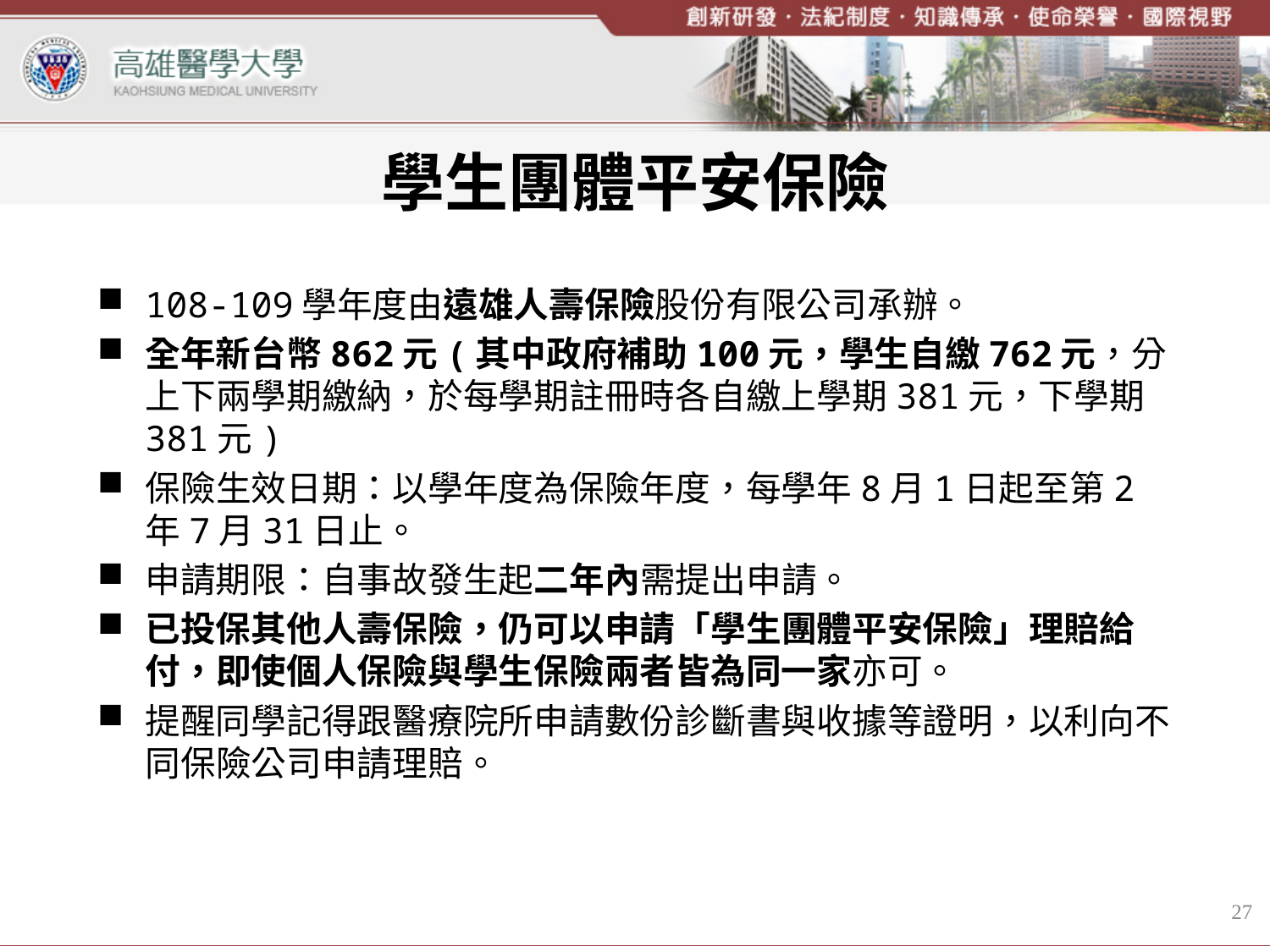

# 學生團體平安保險
108-109學年度由遠雄人壽保險股份有限公司承辦。
全年新台幣862元(其中政府補助100元，學生自繳762元，分上下兩學期繳納，於每學期註冊時各自繳上學期381元，下學期381元)
保險生效日期：以學年度為保險年度，每學年8月1日起至第2年7月31日止。
申請期限：自事故發生起二年內需提出申請。
已投保其他人壽保險，仍可以申請「學生團體平安保險」理賠給付，即使個人保險與學生保險兩者皆為同一家亦可。
提醒同學記得跟醫療院所申請數份診斷書與收據等證明，以利向不同保險公司申請理賠。
27